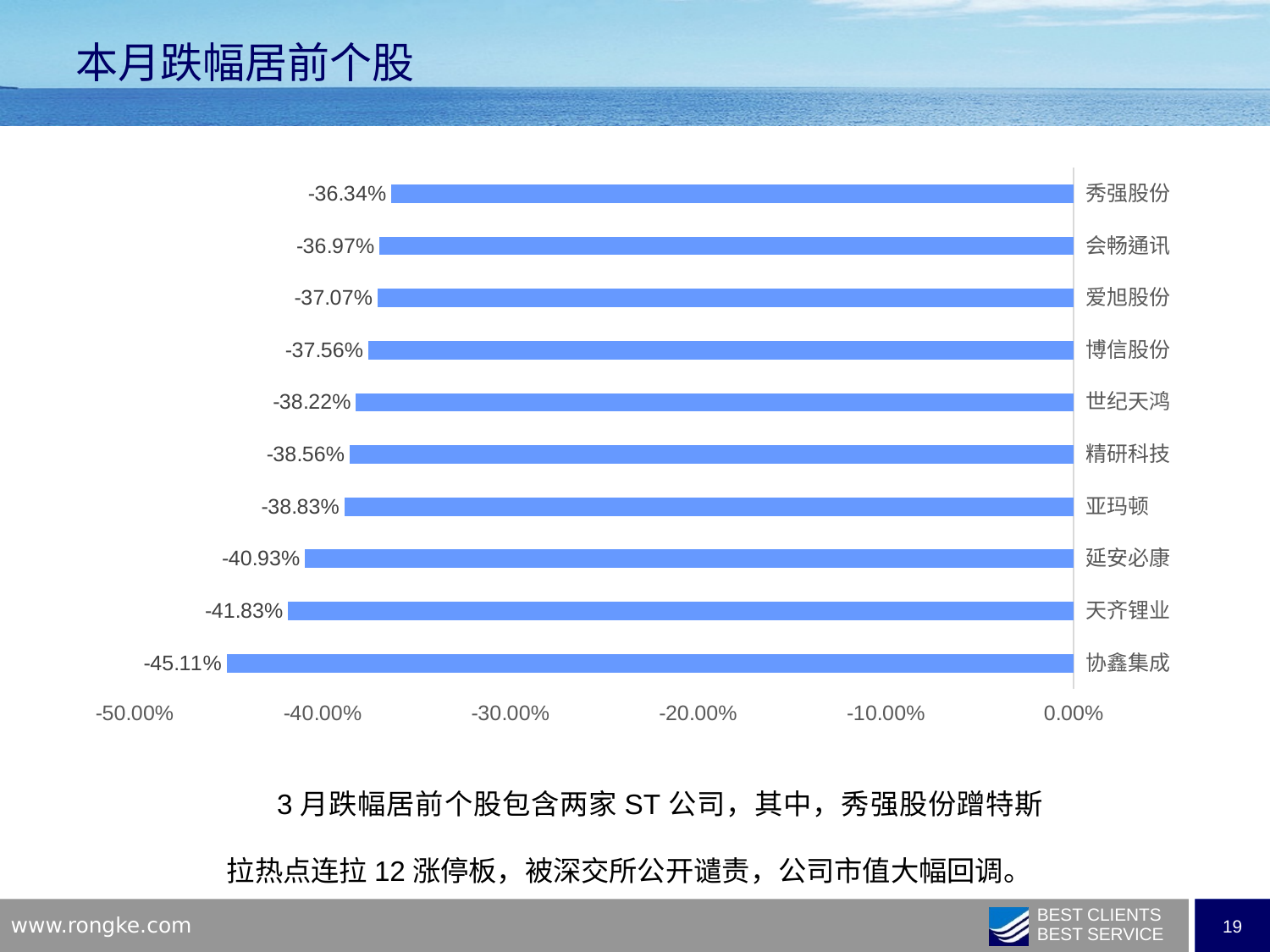

本月跌幅居前个股

### Chart

| Category |  |
|---|---|
| 秀强股份 | -0.36337424701363197 |
| 会畅通讯 | -0.36972629002908064 |
| 爱旭股份 | -0.37072717014495893 |
| 博信股份 | -0.37564196625091706 |
| 世纪天鸿 | -0.38219070415490697 |
| 精研科技 | -0.38559592851225 |
| 亚玛顿 | -0.3883471477328133 |
| 延安必康 | -0.4093344218665348 |
| 天齐锂业 | -0.4183480924300571 |
| 协鑫集成 | -0.45108712895358916 |
3月跌幅居前个股包含两家ST公司，其中，秀强股份蹭特斯拉热点连拉12涨停板，被深交所公开谴责，公司市值大幅回调。